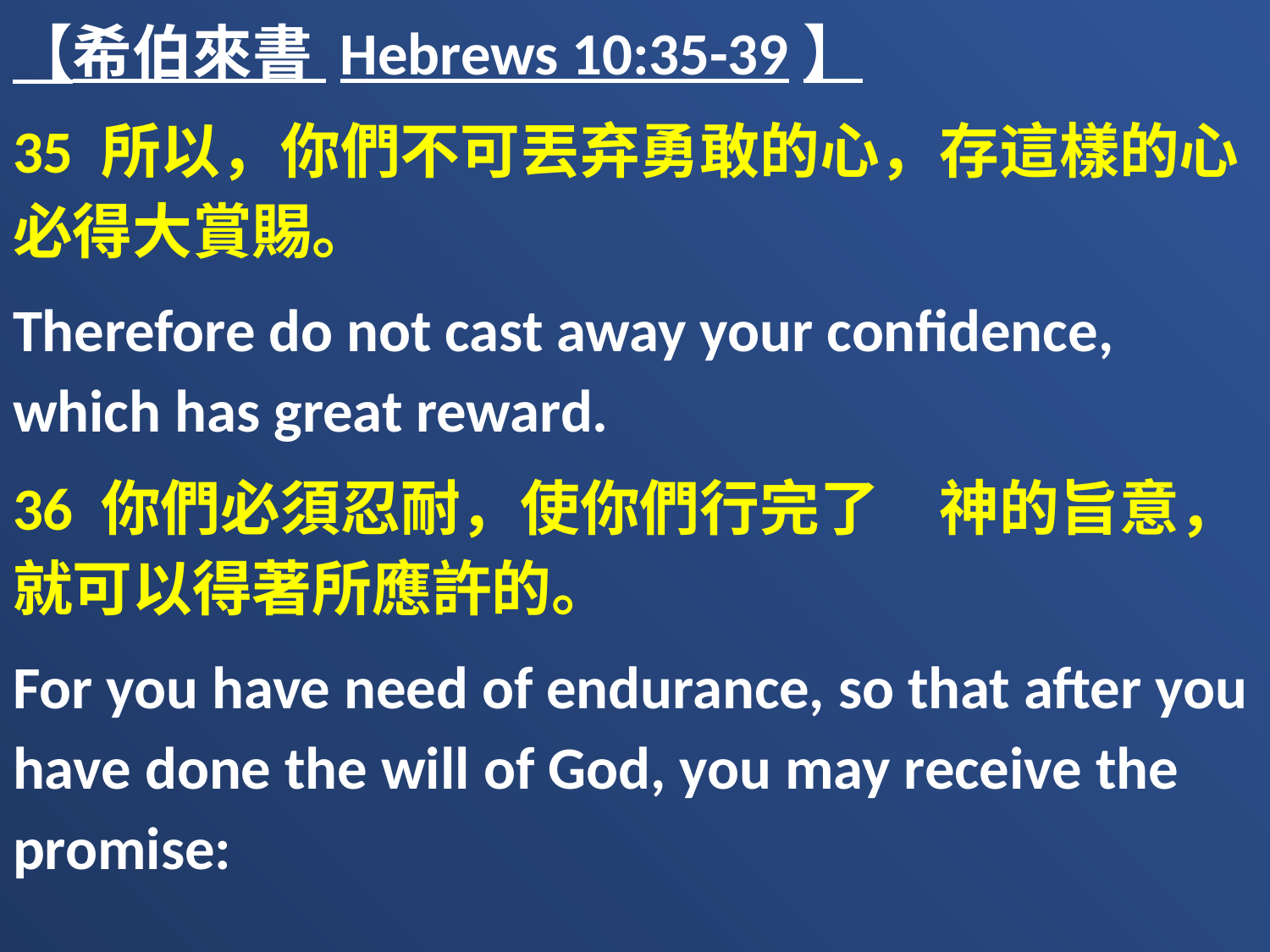

【希伯來書 Hebrews 10:35-39】
35 所以，你們不可丟弃勇敢的心，存這樣的心必得大賞賜。
Therefore do not cast away your confidence, which has great reward.
36 你們必須忍耐，使你們行完了　神的旨意，就可以得著所應許的。
For you have need of endurance, so that after you have done the will of God, you may receive the promise: